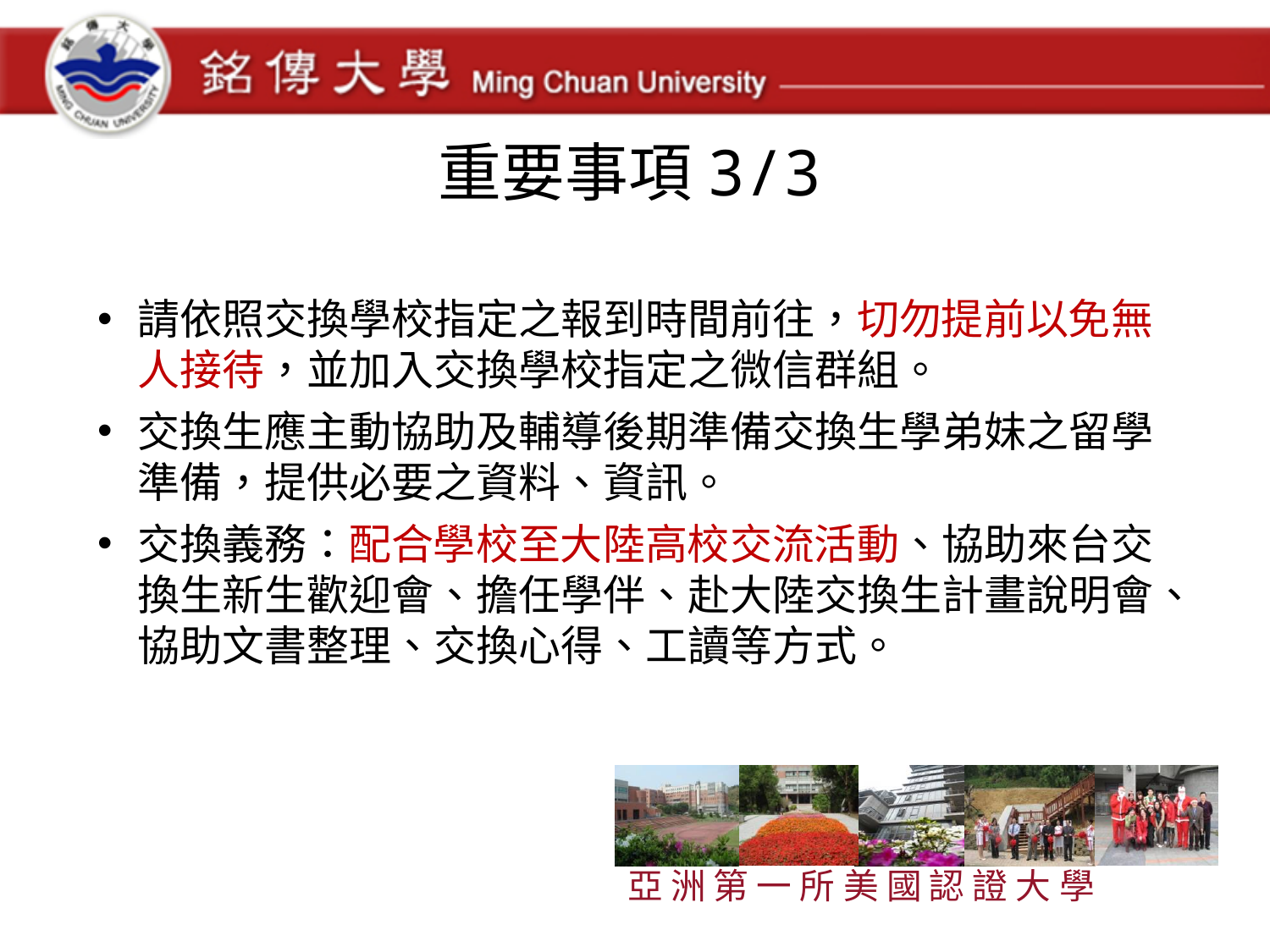

重要事項3/3
請依照交換學校指定之報到時間前往，切勿提前以免無人接待，並加入交換學校指定之微信群組。
交換生應主動協助及輔導後期準備交換生學弟妹之留學準備，提供必要之資料、資訊。
交換義務：配合學校至大陸高校交流活動、協助來台交換生新生歡迎會、擔任學伴、赴大陸交換生計畫說明會、協助文書整理、交換心得、工讀等方式。